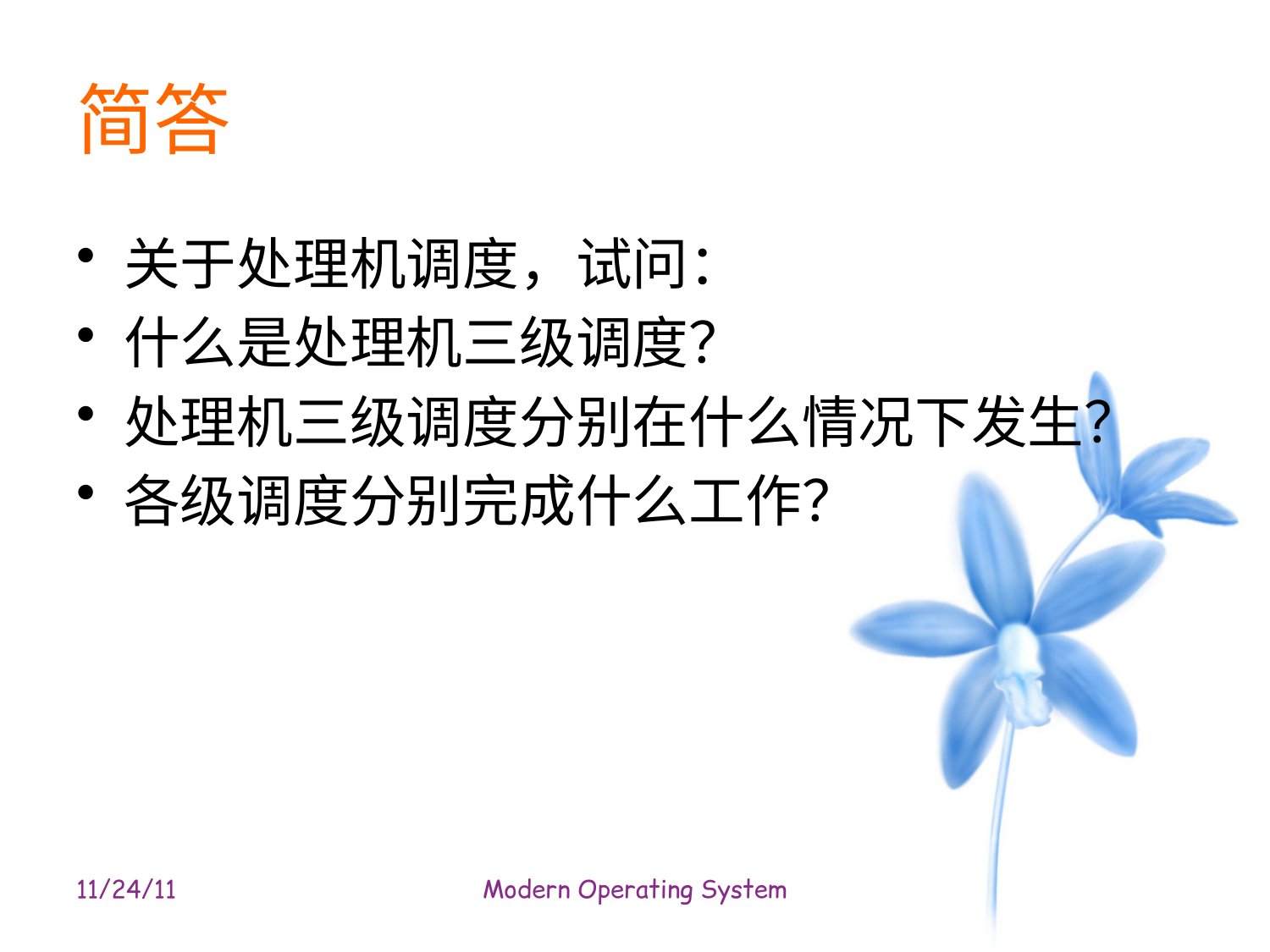

# 简答
关于处理机调度，试问：
什么是处理机三级调度？
处理机三级调度分别在什么情况下发生？
各级调度分别完成什么工作？

11/24/11
Modern Operating System